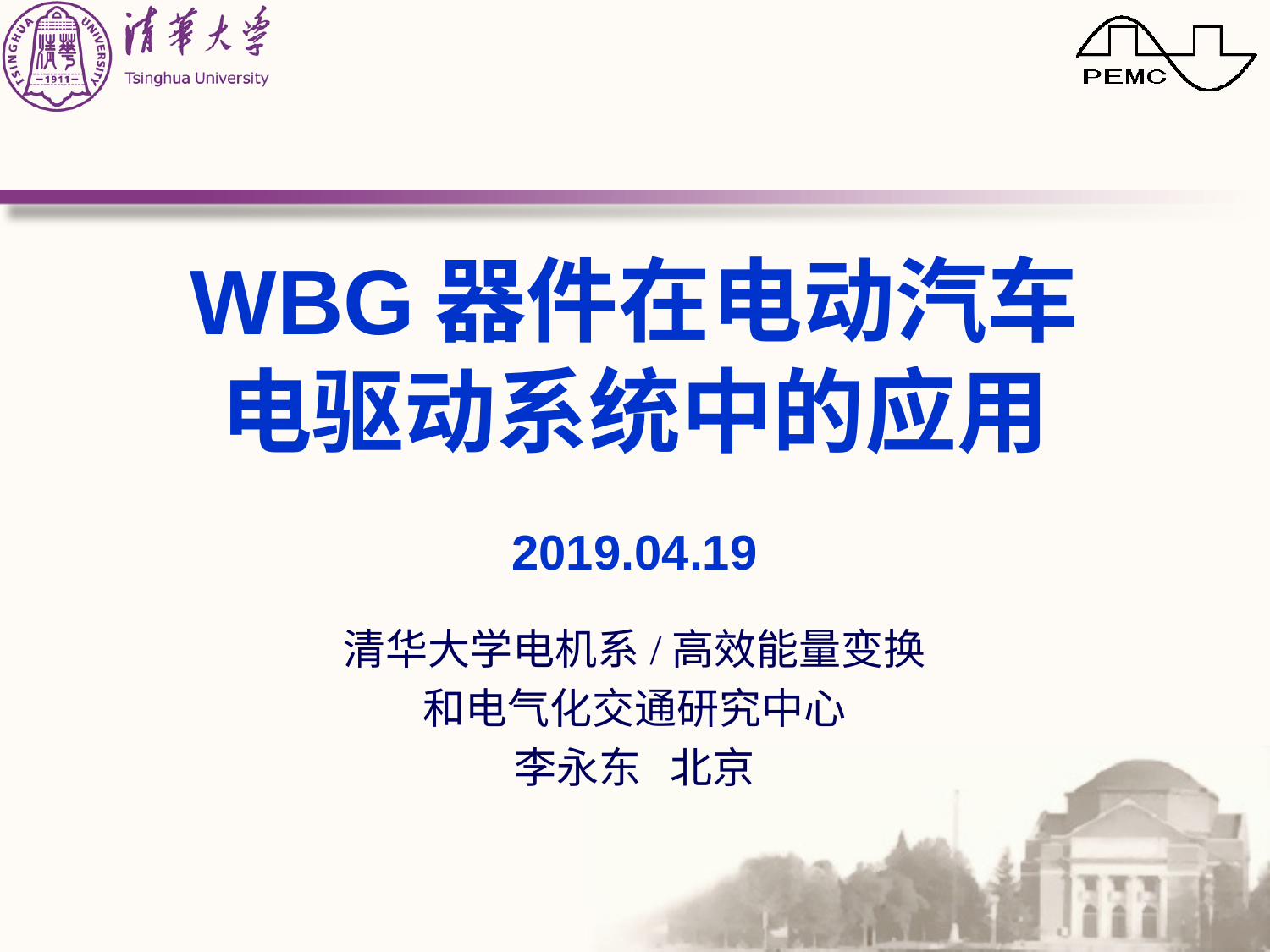

# WBG器件在电动汽车 电驱动系统中的应用 2019.04.19
清华大学电机系/高效能量变换
和电气化交通研究中心
李永东   北京